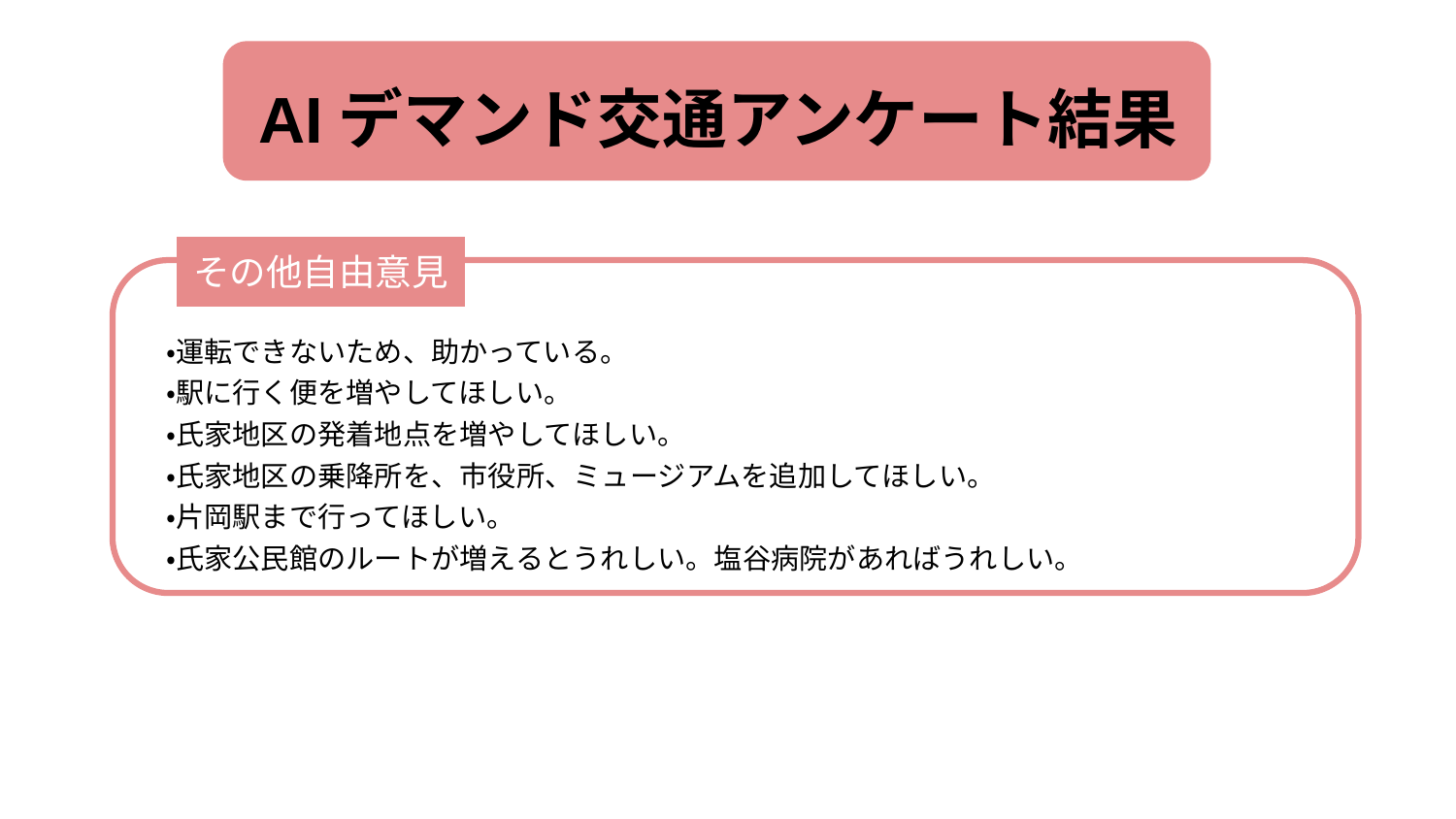

# AIデマンド交通アンケート結果

その他自由意見

| ・運転できないため、助かっている。 |
| --- |
| ・駅に行く便を増やしてほしい。 |
| ・氏家地区の発着地点を増やしてほしい。 |
| ・氏家地区の乗降所を、市役所、ミュージアムを追加してほしい。 |
| ・片岡駅まで行ってほしい。 |
| ・氏家公民館のルートが増えるとうれしい。塩谷病院があればうれしい。 |
|  |